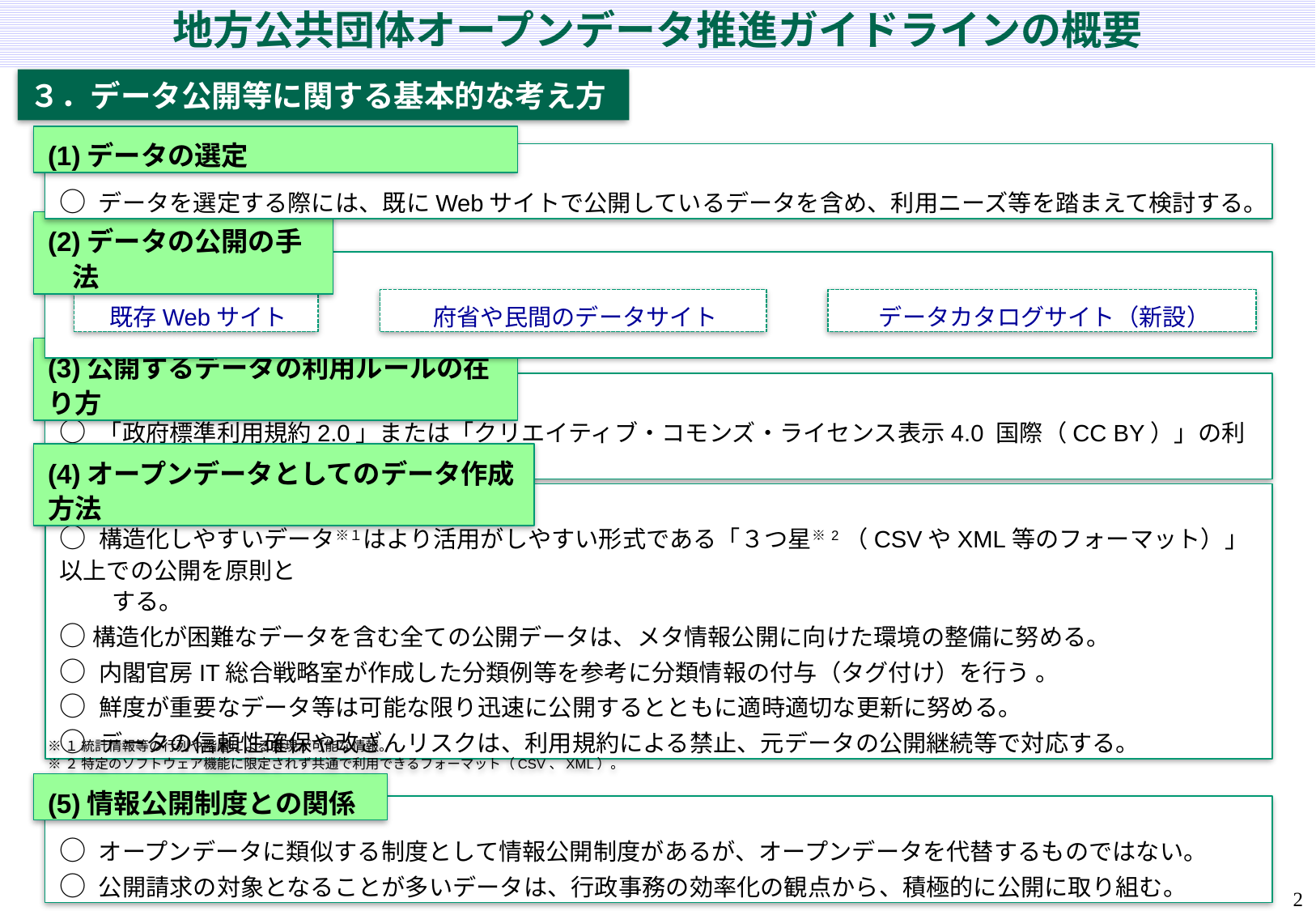

地方公共団体オープンデータ推進ガイドラインの概要
３．データ公開等に関する基本的な考え方
(1)データの選定

○ データを選定する際には、既にWebサイトで公開しているデータを含め、利用ニーズ等を踏まえて検討する。
(2)データの公開の手法

既存Webサイト
府省や民間のデータサイト
データカタログサイト（新設）
(3)公開するデータの利用ルールの在り方

○ 「政府標準利用規約2.0」または「クリエイティブ・コモンズ・ライセンス表示4.0 国際（CC BY）」の利用を推奨
(4)オープンデータとしてのデータ作成方法

○ 構造化しやすいデータ※１はより活用がしやすい形式である「３つ星※2（CSVやXML等のフォーマット）」以上での公開を原則と
　　 する。
○構造化が困難なデータを含む全ての公開データは、メタ情報公開に向けた環境の整備に努める。
○ 内閣官房IT総合戦略室が作成した分類例等を参考に分類情報の付与（タグ付け）を行う 。
○ 鮮度が重要なデータ等は可能な限り迅速に公開するとともに適時適切な更新に努める。
○ データの信頼性確保や改ざんリスクは、利用規約による禁止、元データの公開継続等で対応する。
※１ 統計情報等の行列や階層による表現が可能な情報。
※２ 特定のソフトウェア機能に限定されず共通で利用できるフォーマット（CSV、XML）。
(5)情報公開制度との関係

○ オープンデータに類似する制度として情報公開制度があるが、オープンデータを代替するものではない。
○ 公開請求の対象となることが多いデータは、行政事務の効率化の観点から、積極的に公開に取り組む。
2